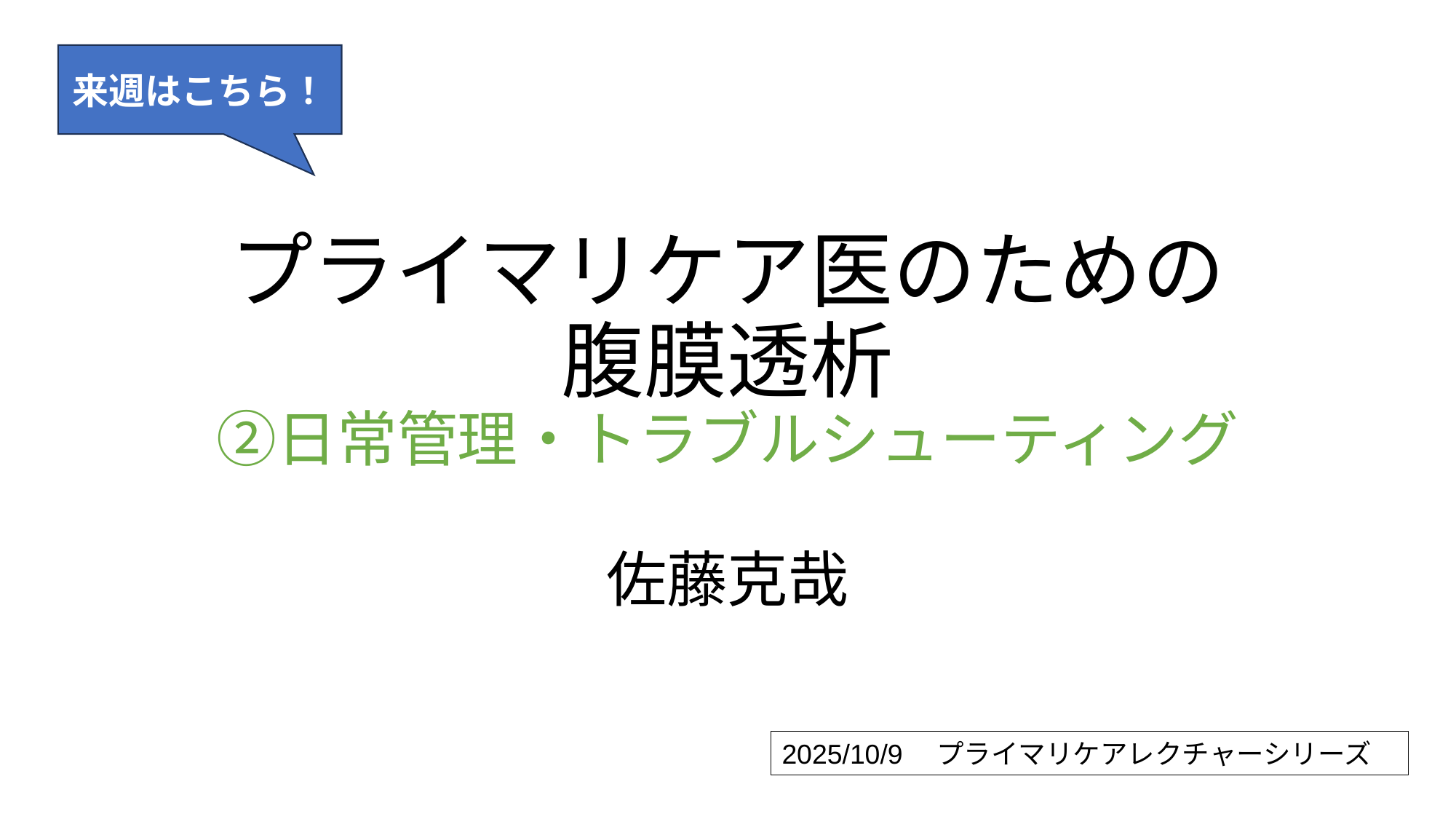

来週はこちら！
# プライマリケア医のための 腹膜透析 ②日常管理・トラブルシューティング

佐藤克哉
2025/10/9　プライマリケアレクチャーシリーズ